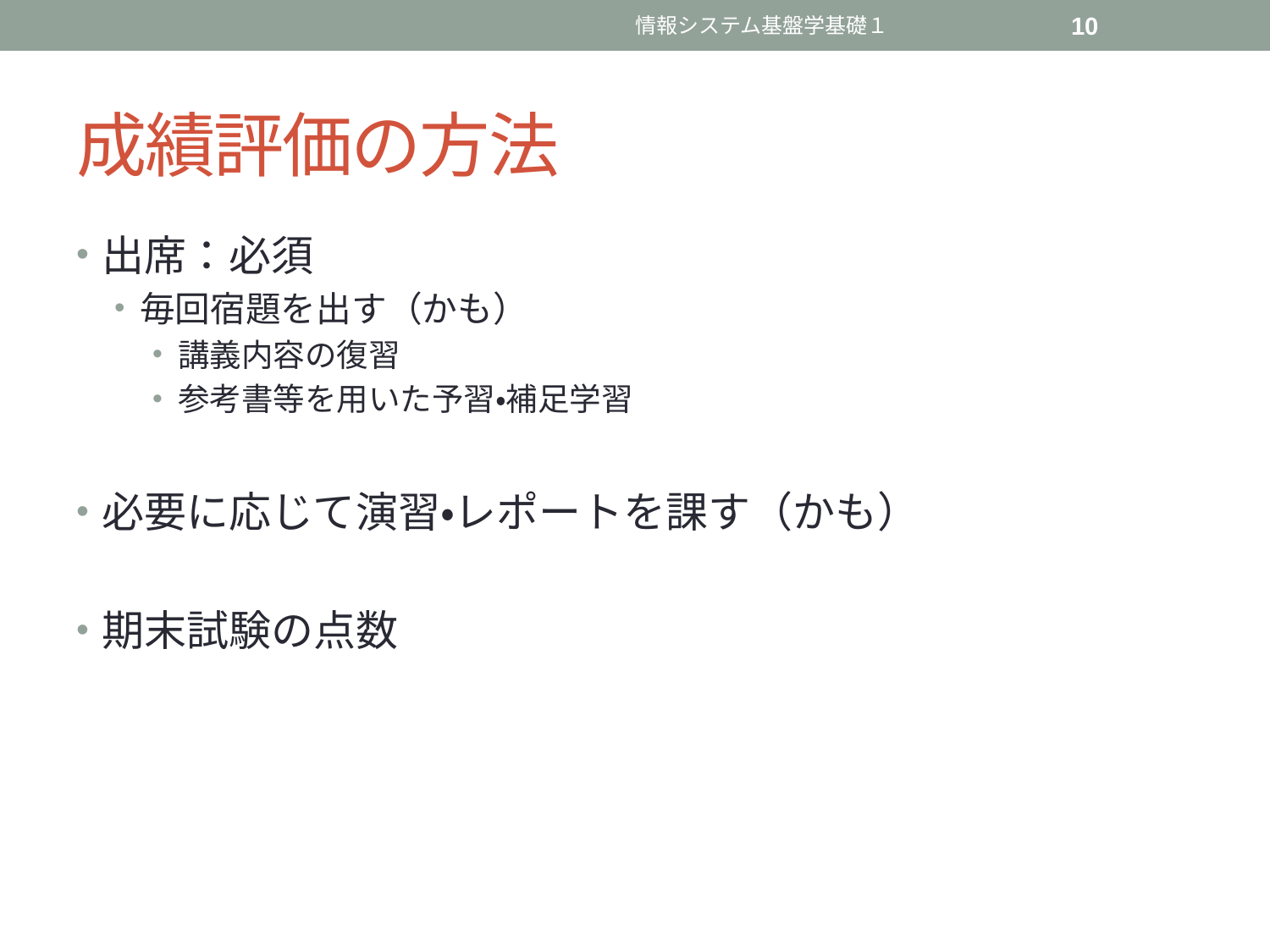

情報システム基盤学基礎１
10
# 成績評価の方法
出席：必須
毎回宿題を出す（かも）
講義内容の復習
参考書等を用いた予習・補足学習

必要に応じて演習・レポートを課す（かも）

期末試験の点数